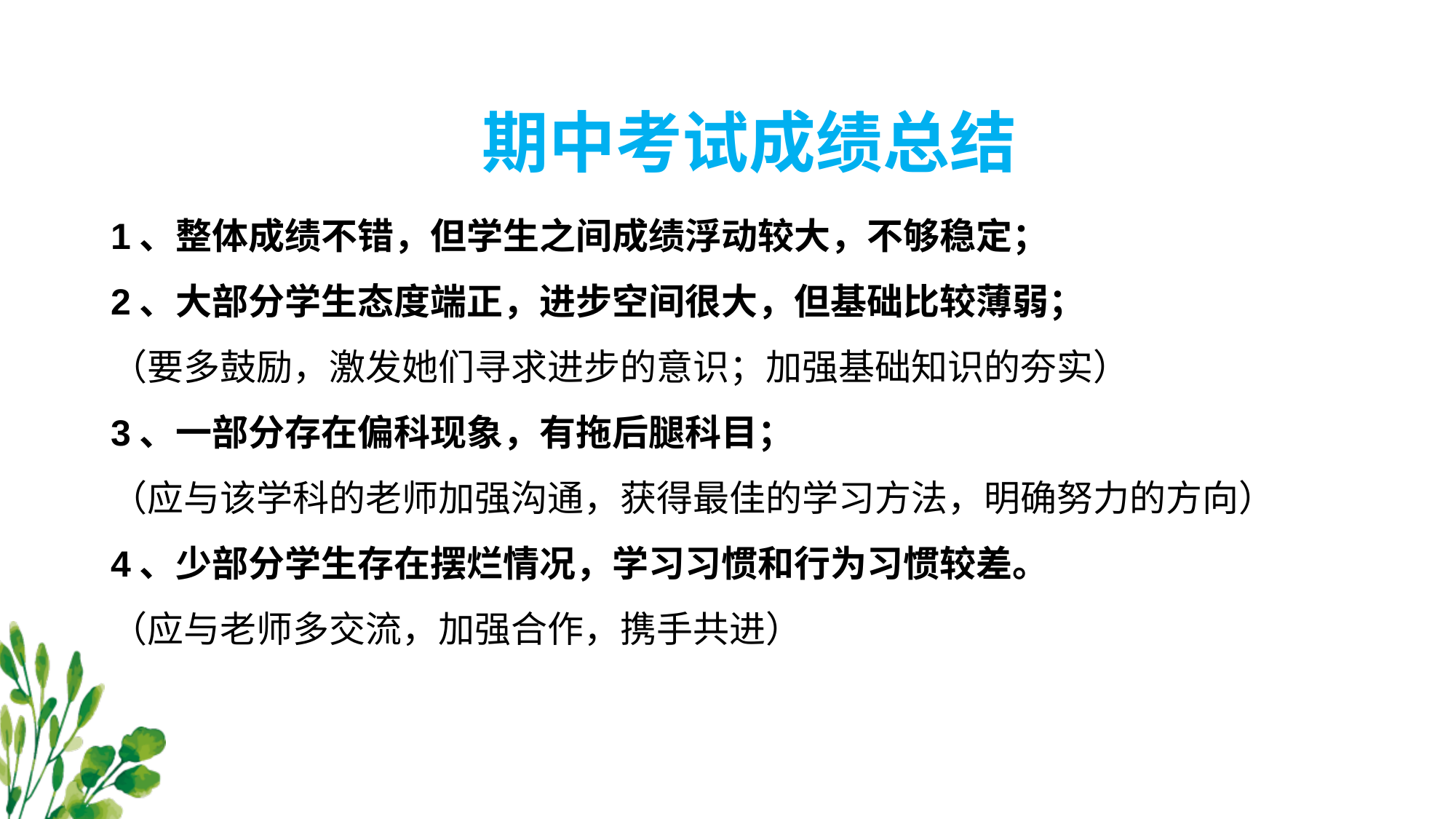

期中考试成绩总结
1、整体成绩不错，但学生之间成绩浮动较大，不够稳定；
2、大部分学生态度端正，进步空间很大，但基础比较薄弱；
（要多鼓励，激发她们寻求进步的意识；加强基础知识的夯实）
3、一部分存在偏科现象，有拖后腿科目；
（应与该学科的老师加强沟通，获得最佳的学习方法，明确努力的方向）
4、少部分学生存在摆烂情况，学习习惯和行为习惯较差。
（应与老师多交流，加强合作，携手共进）